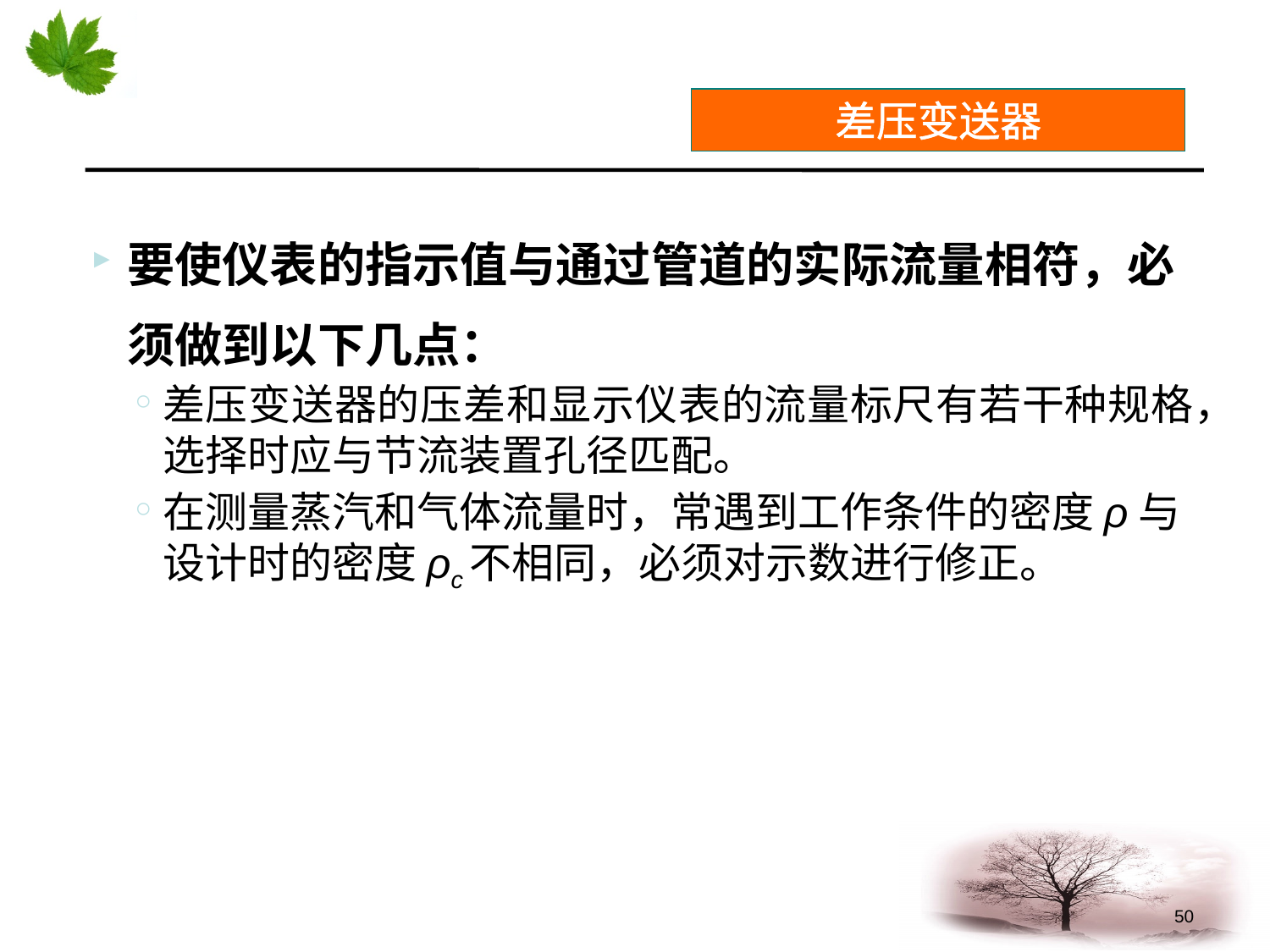

# 差压变送器
要使仪表的指示值与通过管道的实际流量相符，必须做到以下几点：
差压变送器的压差和显示仪表的流量标尺有若干种规格，选择时应与节流装置孔径匹配。
在测量蒸汽和气体流量时，常遇到工作条件的密度ρ与设计时的密度ρc不相同，必须对示数进行修正。

50